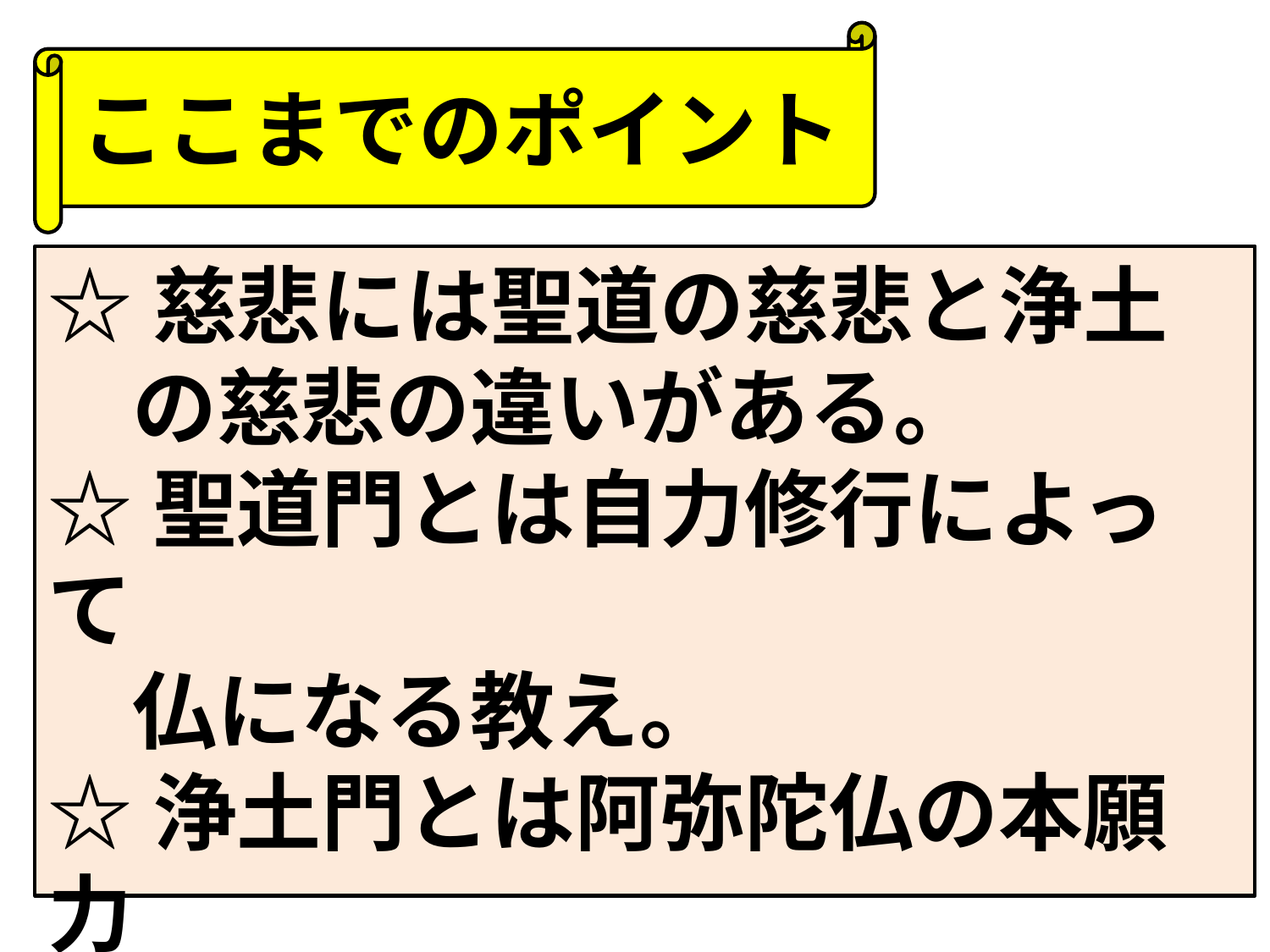

ここまでのポイント
☆慈悲には聖道の慈悲と浄土
　の慈悲の違いがある。
☆聖道門とは自力修行によって
　仏になる教え。
☆浄土門とは阿弥陀仏の本願力
　によって浄土で仏になる教え。